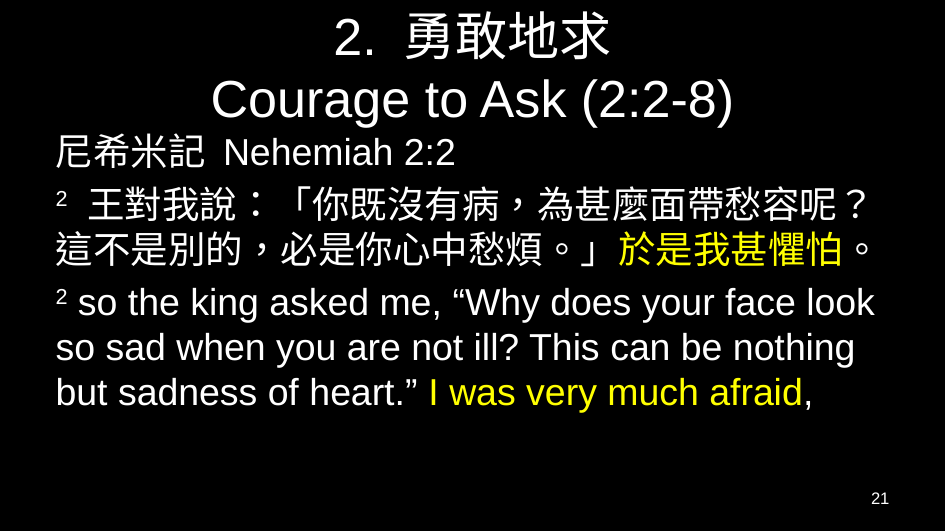

# 2. 勇敢地求 Courage to Ask (2:2-8)
尼希米記 Nehemiah 2:2
2 王對我說：「你既沒有病，為甚麼面帶愁容呢？這不是別的，必是你心中愁煩。」於是我甚懼怕。
2 so the king asked me, “Why does your face look so sad when you are not ill? This can be nothing but sadness of heart.” I was very much afraid,

21